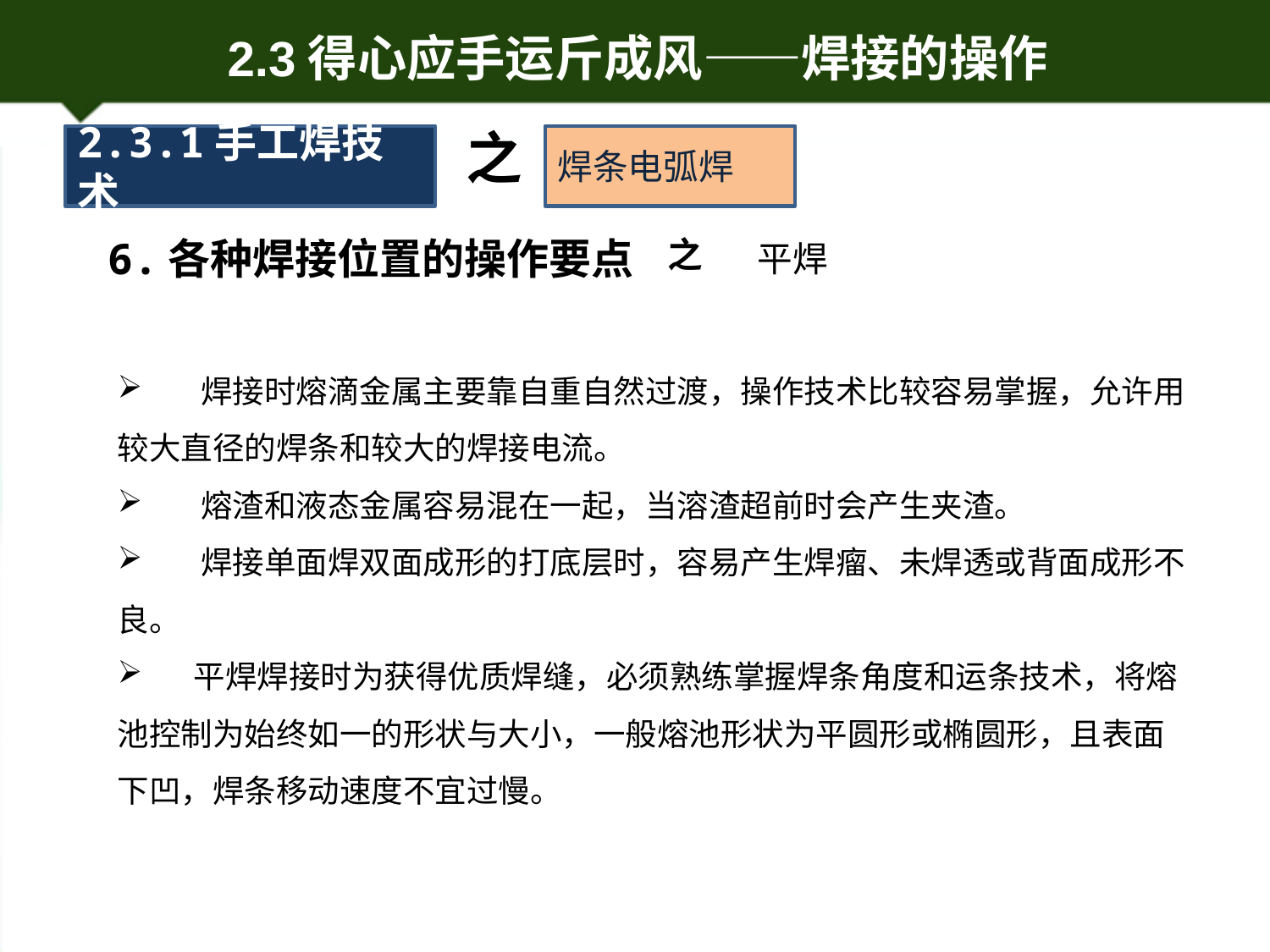

之
2.3.1手工焊技术
焊条电弧焊
6.各种焊接位置的操作要点
之
平焊
       焊接时熔滴金属主要靠自重自然过渡，操作技术比较容易掌握，允许用较大直径的焊条和较大的焊接电流。
       熔渣和液态金属容易混在一起，当溶渣超前时会产生夹渣。
       焊接单面焊双面成形的打底层时，容易产生焊瘤、未焊透或背面成形不良。
      平焊焊接时为获得优质焊缝，必须熟练掌握焊条角度和运条技术，将熔池控制为始终如一的形状与大小，一般熔池形状为平圆形或椭圆形，且表面下凹，焊条移动速度不宜过慢。